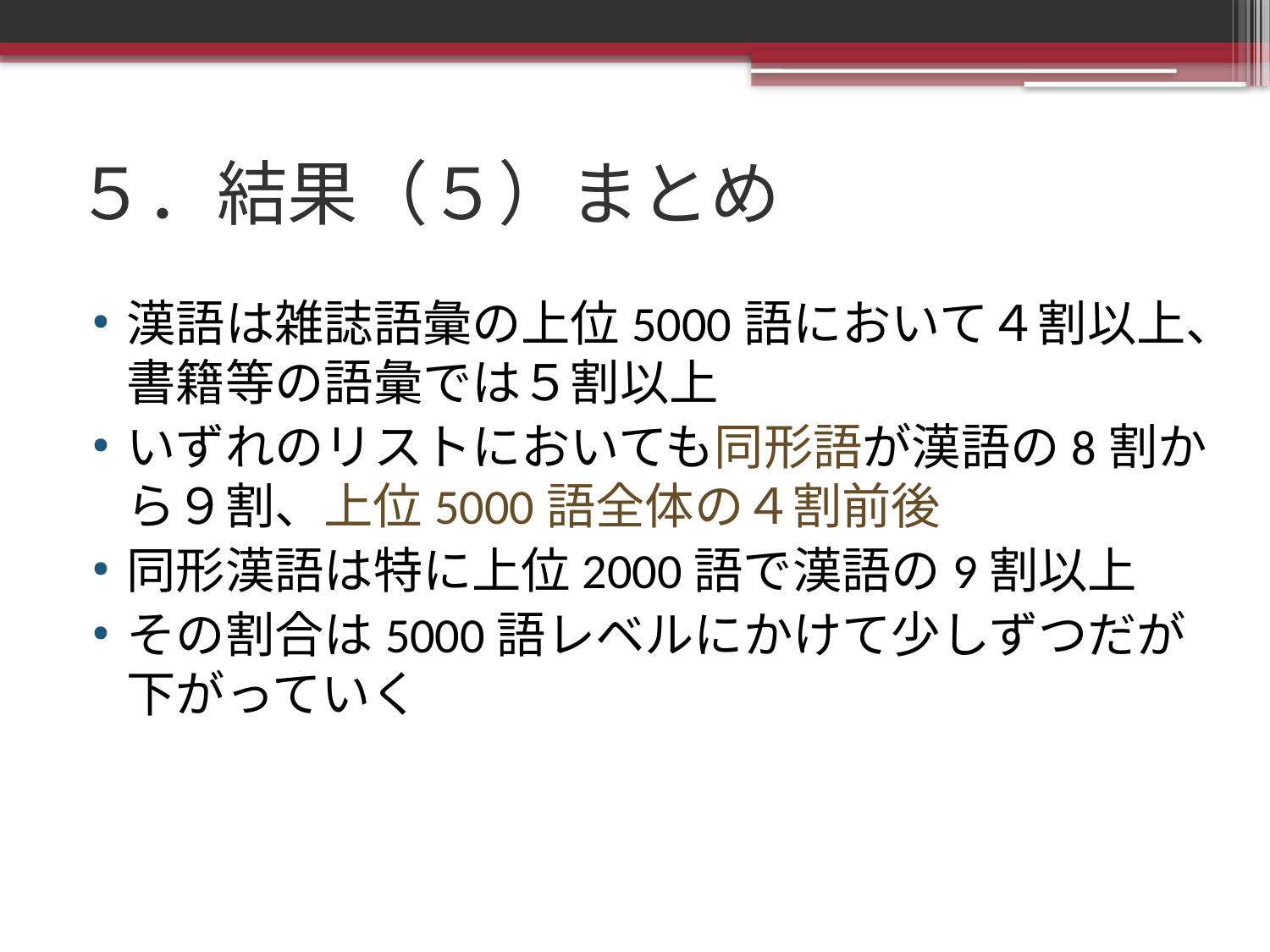

# ５．結果（５）まとめ
漢語は雑誌語彙の上位5000語において４割以上、書籍等の語彙では５割以上
いずれのリストにおいても同形語が漢語の8割から９割、上位5000語全体の４割前後
同形漢語は特に上位2000語で漢語の9割以上
その割合は5000語レベルにかけて少しずつだが下がっていく